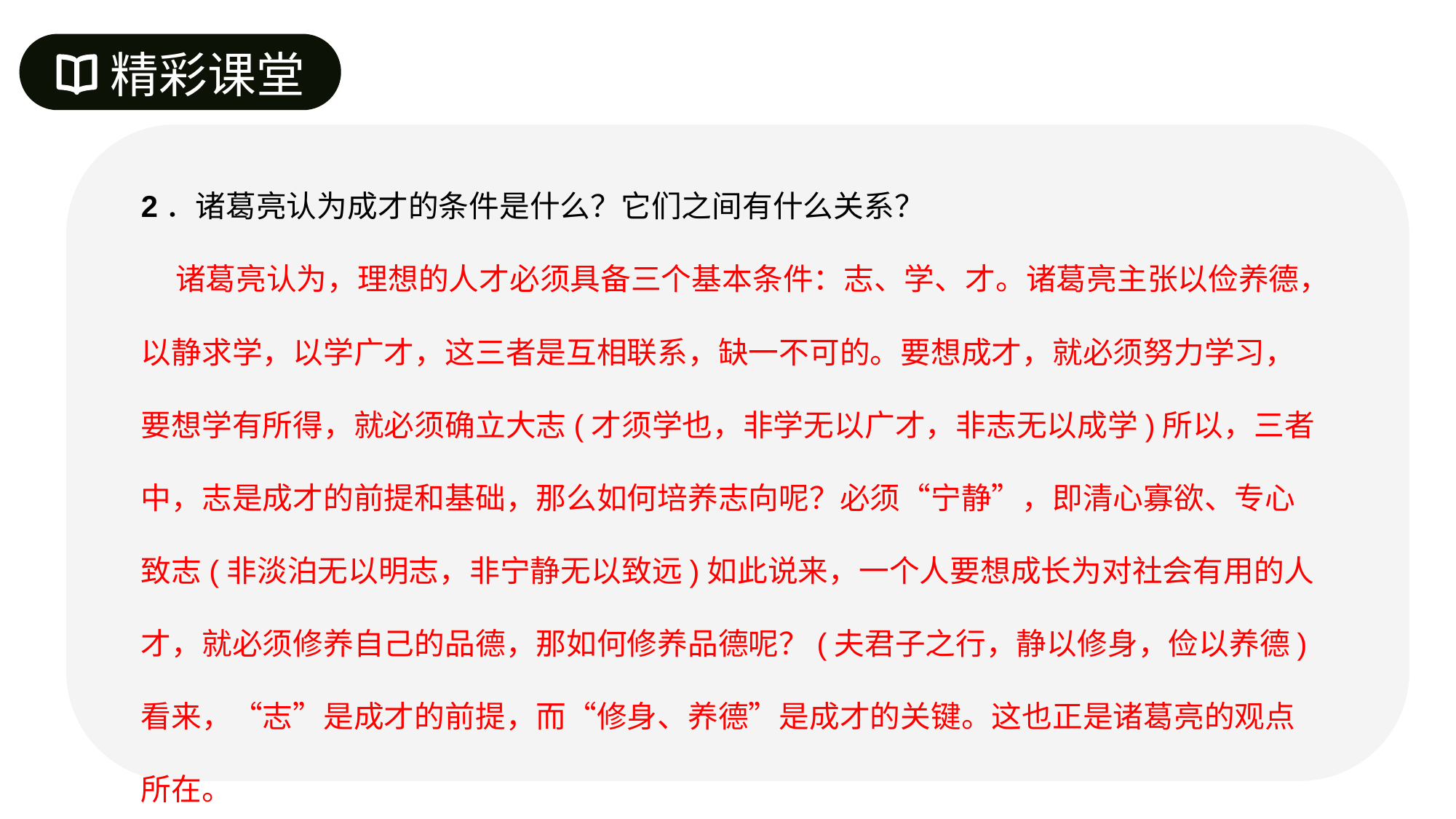

精彩课堂

2．诸葛亮认为成才的条件是什么？它们之间有什么关系？
    诸葛亮认为，理想的人才必须具备三个基本条件：志、学、才。诸葛亮主张以俭养德，以静求学，以学广才，这三者是互相联系，缺一不可的。要想成才，就必须努力学习，要想学有所得，就必须确立大志(才须学也，非学无以广才，非志无以成学)所以，三者中，志是成才的前提和基础，那么如何培养志向呢？必须“宁静”，即清心寡欲、专心致志(非淡泊无以明志，非宁静无以致远)如此说来，一个人要想成长为对社会有用的人才，就必须修养自己的品德，那如何修养品德呢？(夫君子之行，静以修身，俭以养德)看来，“志”是成才的前提，而“修身、养德”是成才的关键。这也正是诸葛亮的观点所在。